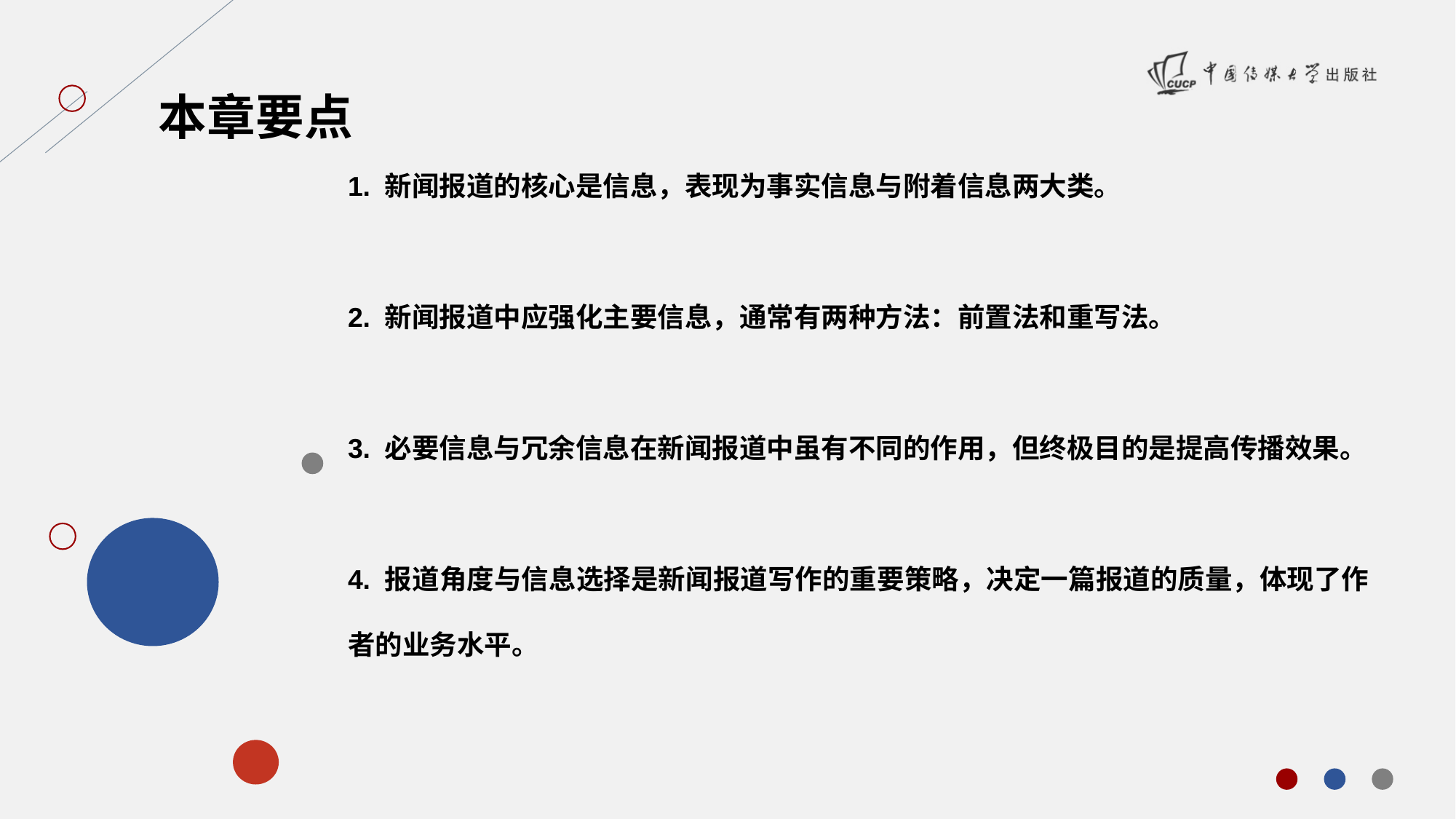

本章要点

1. 新闻报道的核心是信息，表现为事实信息与附着信息两大类。

2. 新闻报道中应强化主要信息，通常有两种方法：前置法和重写法。

3. 必要信息与冗余信息在新闻报道中虽有不同的作用，但终极目的是提高传播效果。

4. 报道角度与信息选择是新闻报道写作的重要策略，决定一篇报道的质量，体现了作者的业务水平。